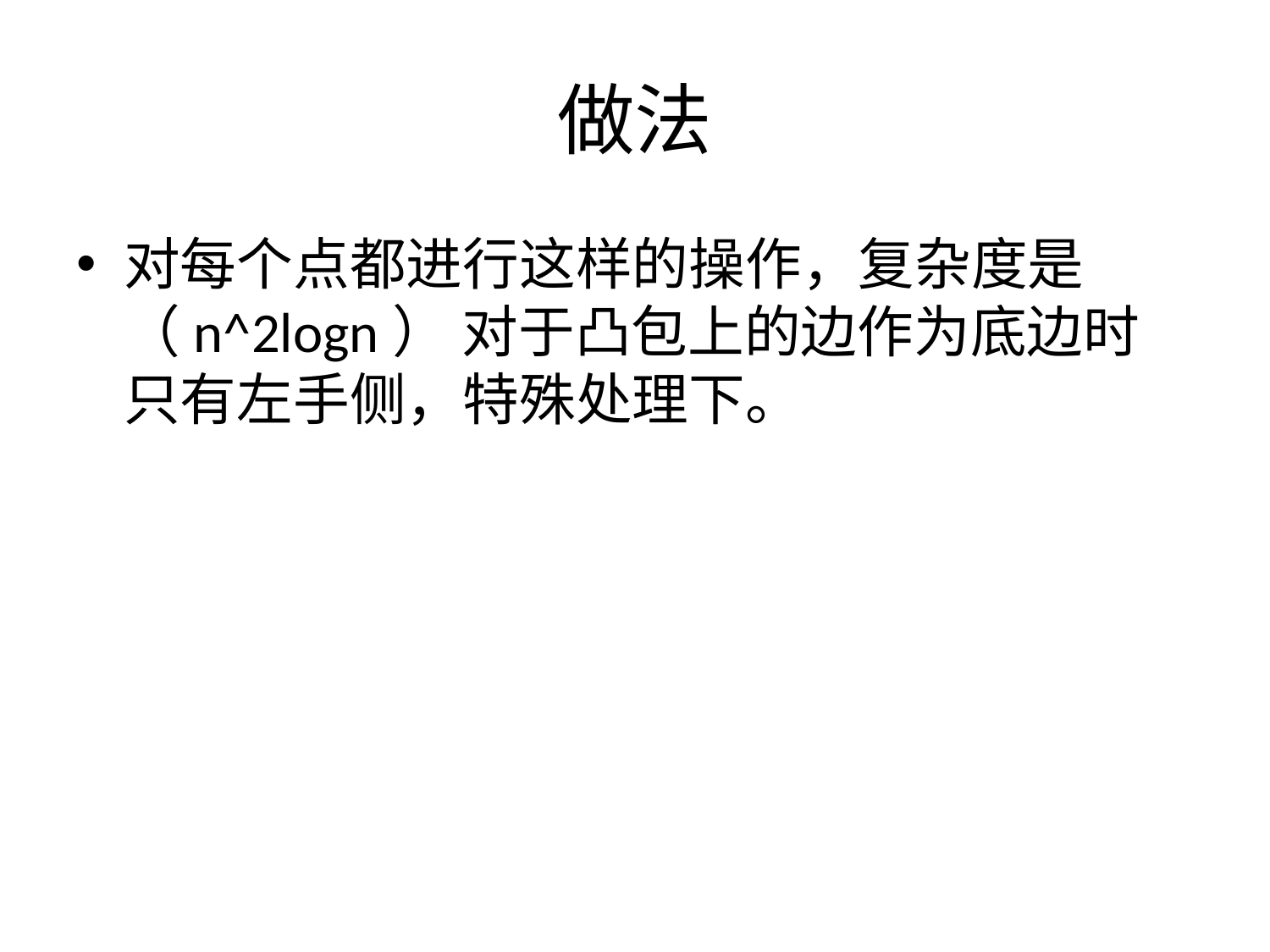

# 做法
对每个点都进行这样的操作，复杂度是（n^2logn） 对于凸包上的边作为底边时只有左手侧，特殊处理下。